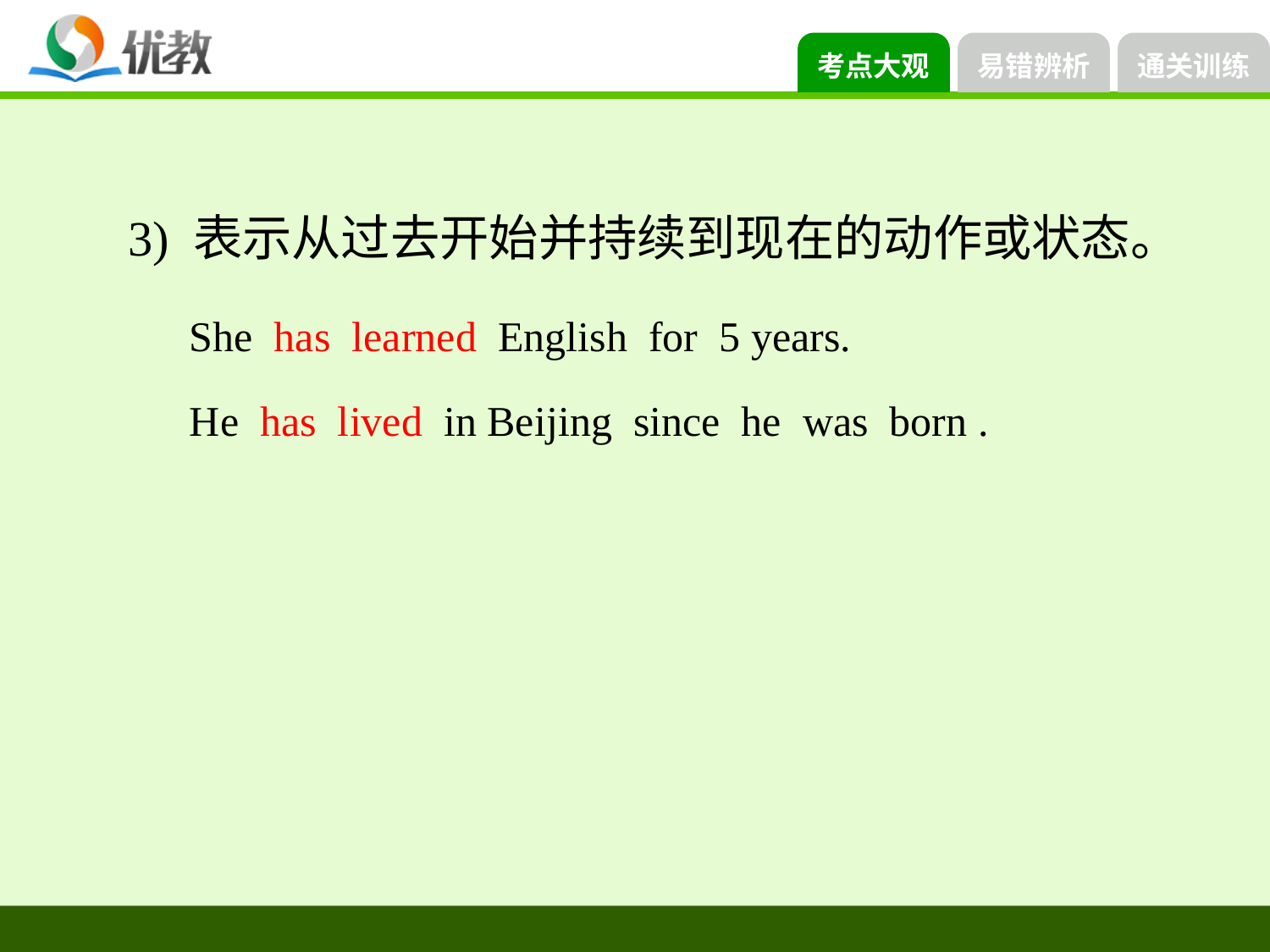

3) 表示从过去开始并持续到现在的动作或状态。
She  has  learned  English  for  5 years.
He  has  lived  in Beijing  since  he  was  born .